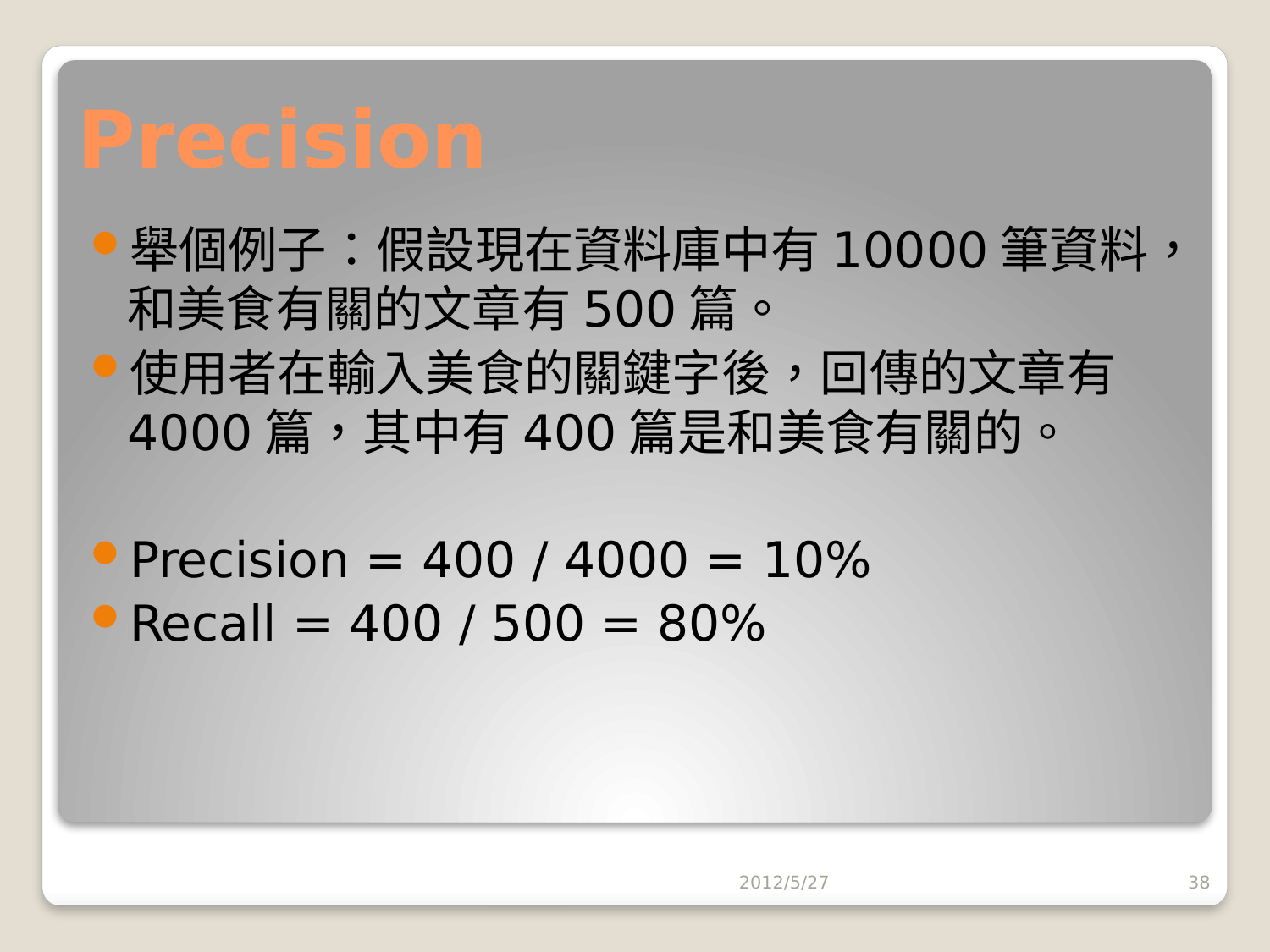

# Precision
舉個例子：假設現在資料庫中有10000筆資料，和美食有關的文章有500篇。
使用者在輸入美食的關鍵字後，回傳的文章有4000篇，其中有400篇是和美食有關的。

Precision = 400 / 4000 = 10%
Recall = 400 / 500 = 80%
2012/5/27
38